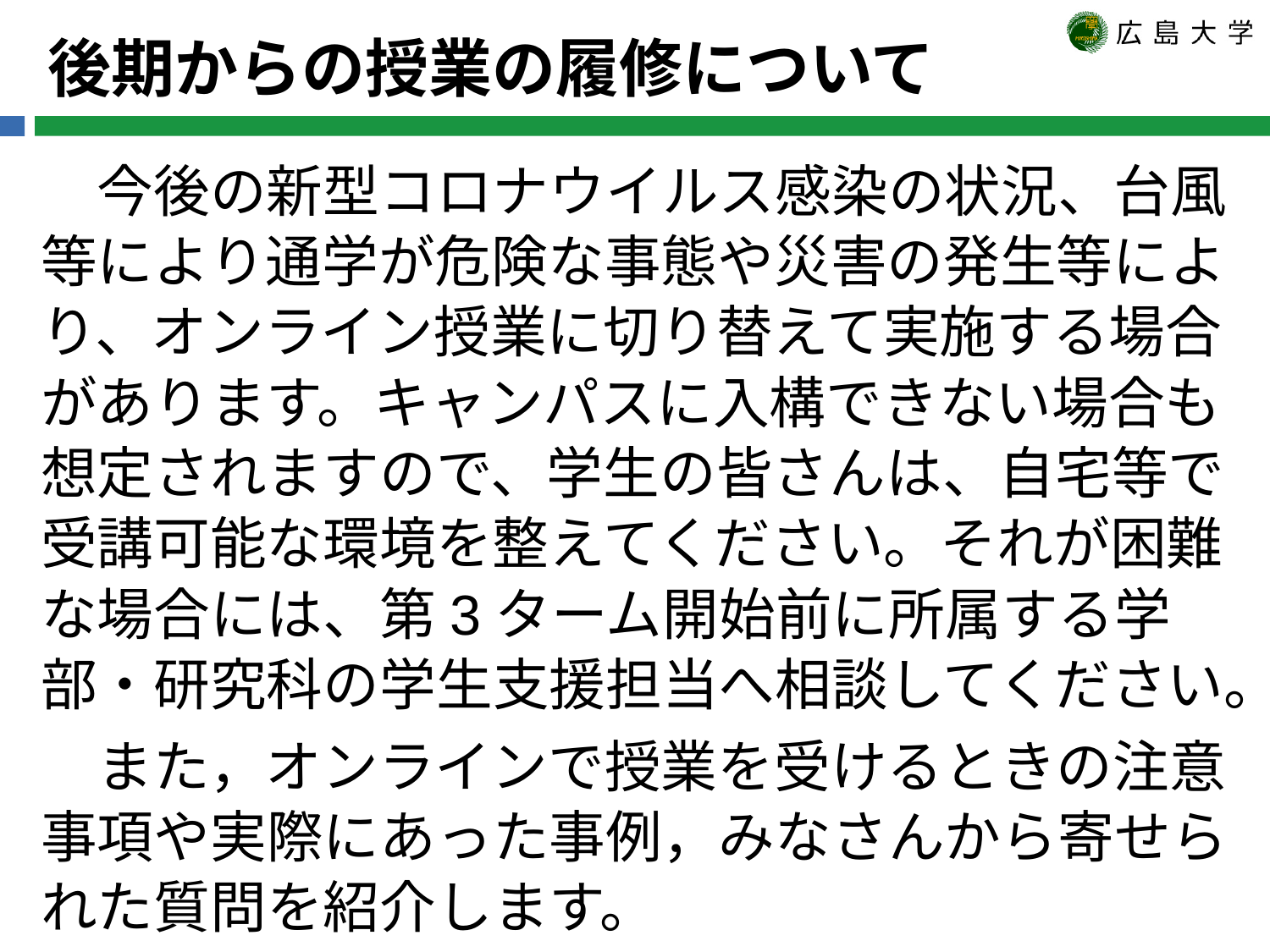

# 後期からの授業の履修について
　今後の新型コロナウイルス感染の状況、台風等により通学が危険な事態や災害の発生等により、オンライン授業に切り替えて実施する場合があります。キャンパスに入構できない場合も想定されますので、学生の皆さんは、自宅等で受講可能な環境を整えてください。それが困難な場合には、第3ターム開始前に所属する学部・研究科の学生支援担当へ相談してください。
　また，オンラインで授業を受けるときの注意事項や実際にあった事例，みなさんから寄せられた質問を紹介します。